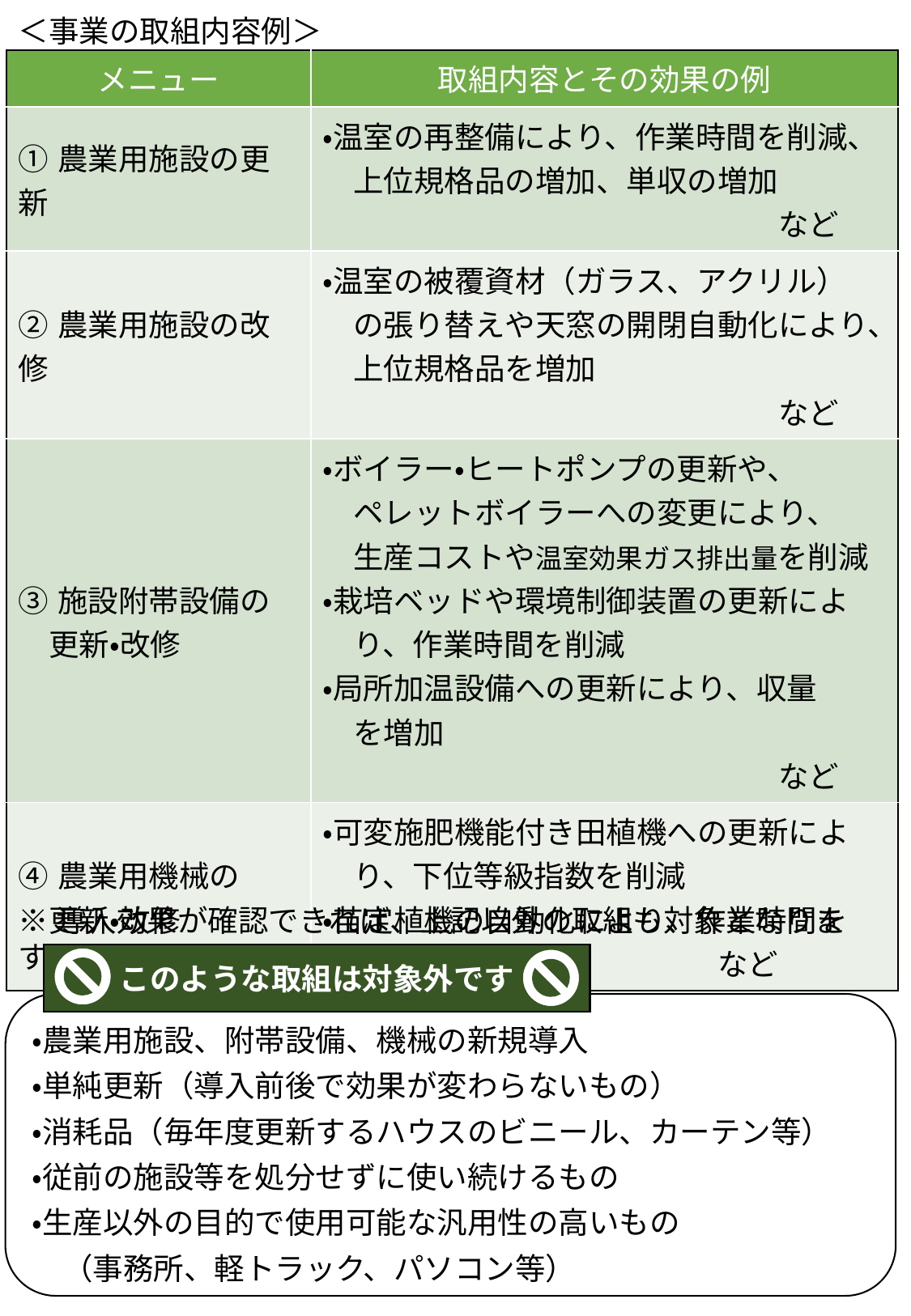

＜事業の取組内容例＞
| メニュー | 取組内容とその効果の例 |
| --- | --- |
| ①農業用施設の更新 | ・温室の再整備により、作業時間を削減、 　上位規格品の増加、単収の増加　 　　　　　　　　　　　　　　　など |
| ②農業用施設の改修 | ・温室の被覆資材（ガラス、アクリル） 　の張り替えや天窓の開閉自動化により、 　上位規格品を増加 　　　　　　　　　　　　　　　など |
| ③施設附帯設備の 　更新・改修 | ・ボイラー・ヒートポンプの更新や、 　ペレットボイラーへの変更により、 　生産コストや温室効果ガス排出量を削減 ・栽培ベッドや環境制御装置の更新によ 　り、作業時間を削減 ・局所加温設備への更新により、収量 　を増加 　　　　　　　　　　　　　　　など |
| ④農業用機械の 　更新・改修 | ・可変施肥機能付き田植機への更新によ 　り、下位等級指数を削減 ・苗定植機の自動化により、作業時間を 　削減　　　　　　　　　　など |
※導入効果が確認できれば、上記以外の取組も対象となります
このような取組は対象外です

・農業用施設、附帯設備、機械の新規導入
・単純更新（導入前後で効果が変わらないもの）
・消耗品（毎年度更新するハウスのビニール、カーテン等）
・従前の施設等を処分せずに使い続けるもの
・生産以外の目的で使用可能な汎用性の高いもの
　（事務所、軽トラック、パソコン等）